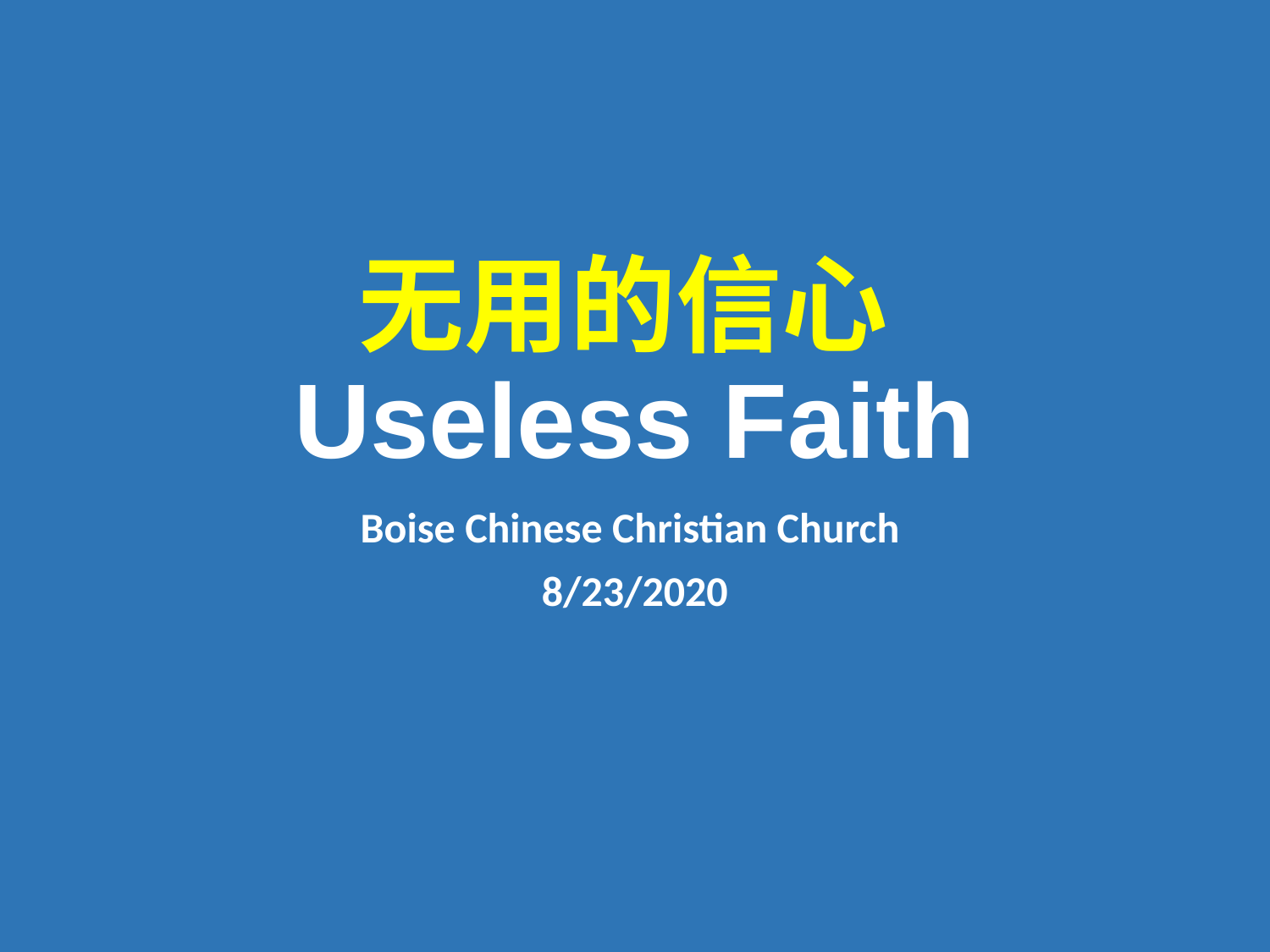

# 无用的信心 Useless Faith
Boise Chinese Christian Church
8/23/2020